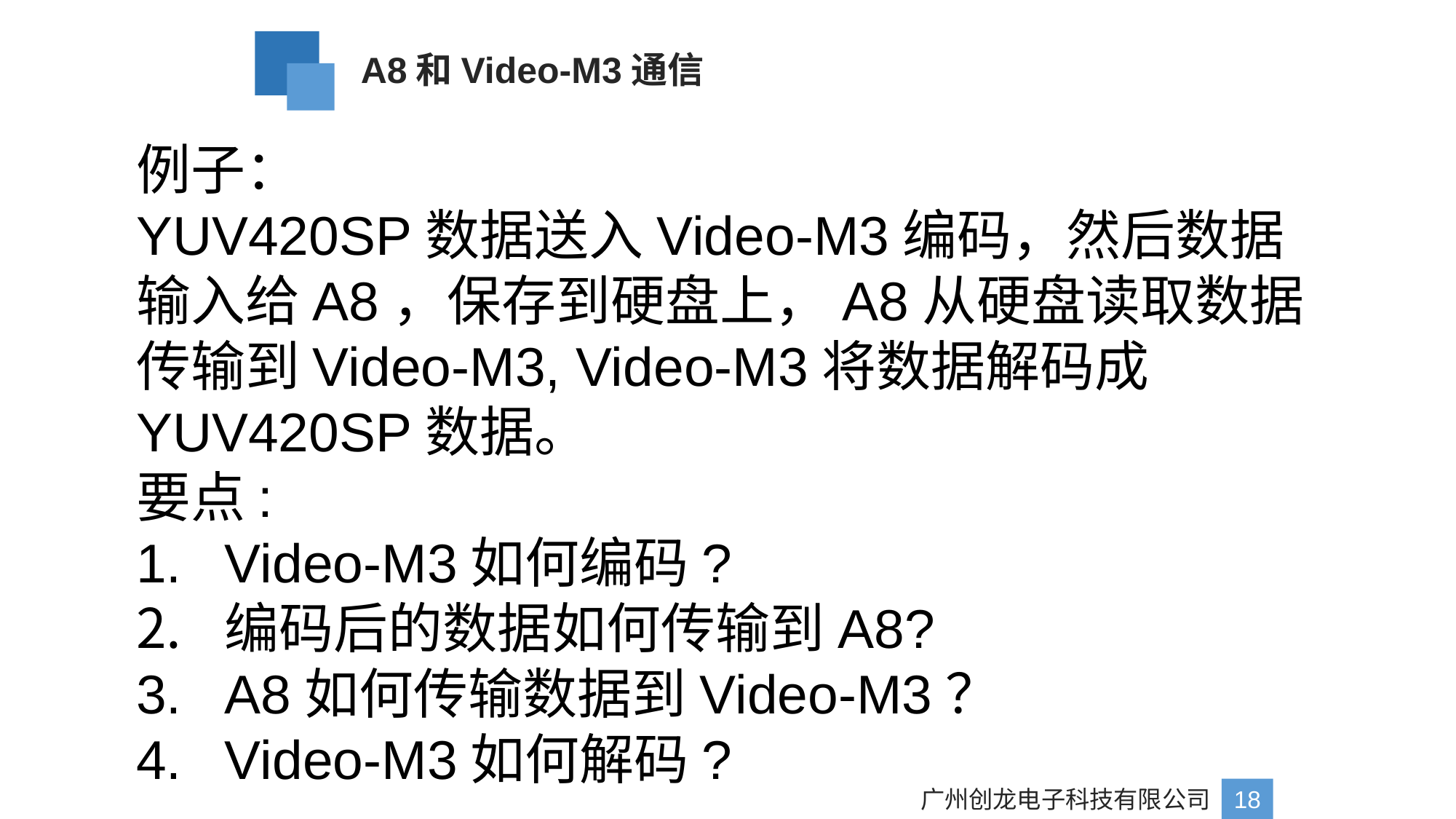

A8和Video-M3通信
例子：
YUV420SP数据送入Video-M3编码，然后数据输入给A8，保存到硬盘上，A8从硬盘读取数据传输到Video-M3, Video-M3将数据解码成YUV420SP数据。
要点:
Video-M3如何编码?
编码后的数据如何传输到A8?
A8如何传输数据到Video-M3？
Video-M3如何解码?

广州创龙电子科技有限公司
18